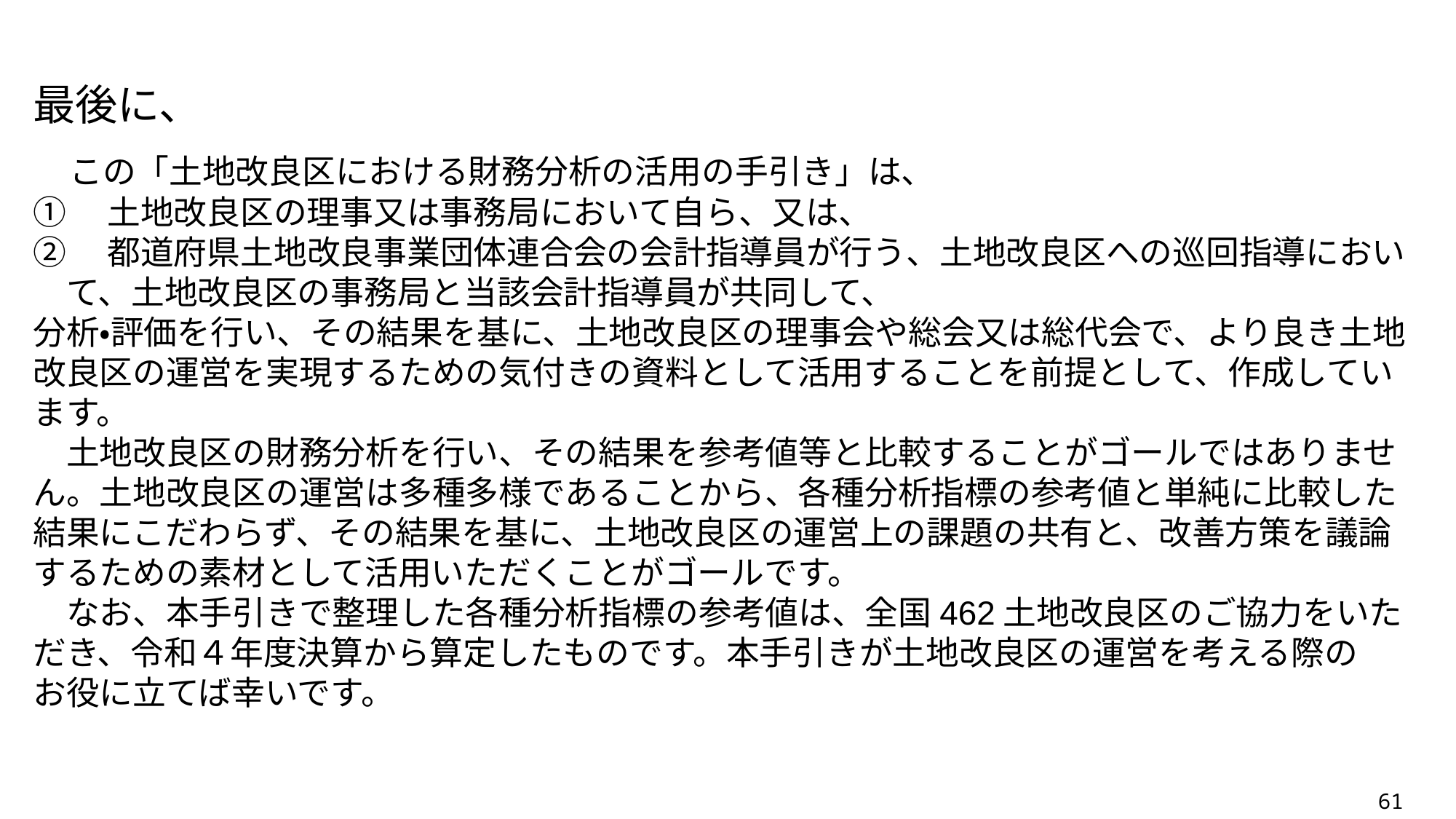

最後に、
　この「土地改良区における財務分析の活用の手引き」は、
①　土地改良区の理事又は事務局において自ら、又は、
②　都道府県土地改良事業団体連合会の会計指導員が行う、土地改良区への巡回指導におい
　て、土地改良区の事務局と当該会計指導員が共同して、
分析・評価を行い、その結果を基に、土地改良区の理事会や総会又は総代会で、より良き土地改良区の運営を実現するための気付きの資料として活用することを前提として、作成しています。
　土地改良区の財務分析を行い、その結果を参考値等と比較することがゴールではありません。土地改良区の運営は多種多様であることから、各種分析指標の参考値と単純に比較した結果にこだわらず、その結果を基に、土地改良区の運営上の課題の共有と、改善方策を議論するための素材として活用いただくことがゴールです。
　なお、本手引きで整理した各種分析指標の参考値は、全国462土地改良区のご協力をいただき、令和４年度決算から算定したものです。本手引きが土地改良区の運営を考える際の
お役に立てば幸いです。
61